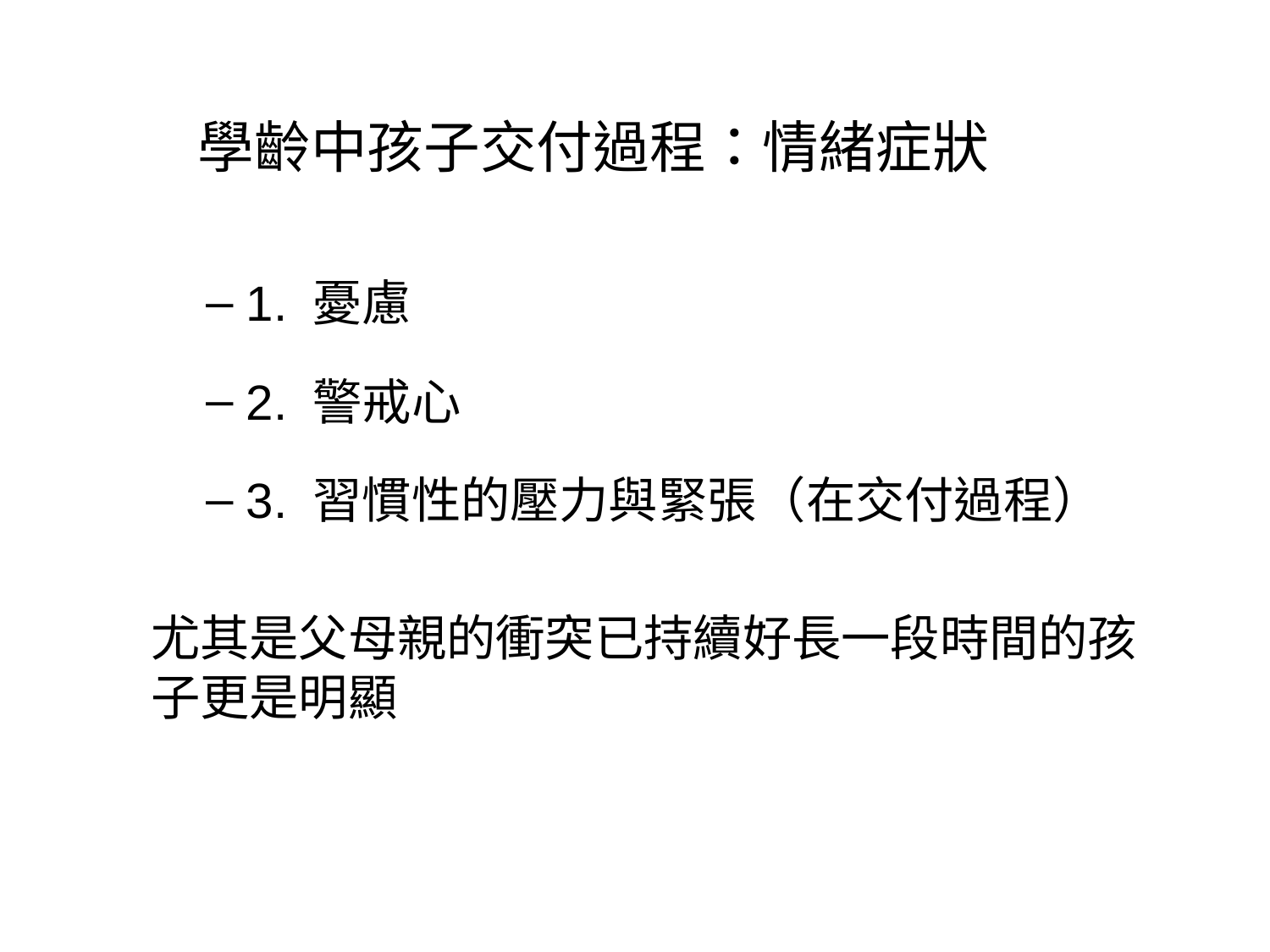

# 學齡中孩子交付過程：情緒症狀
1. 憂慮
2. 警戒心
3. 習慣性的壓力與緊張（在交付過程）

尤其是父母親的衝突已持續好長一段時間的孩子更是明顯